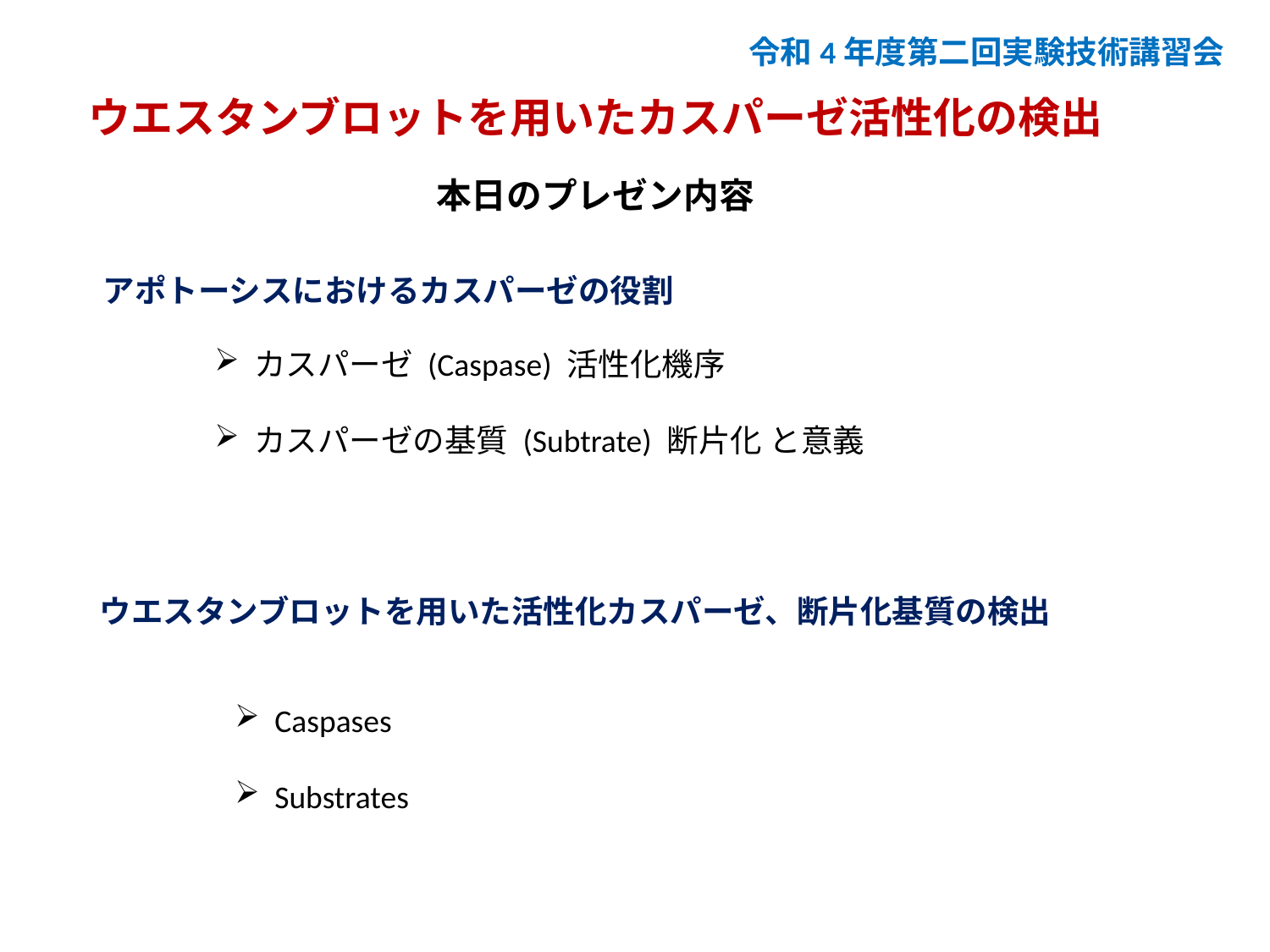

令和4年度第二回実験技術講習会
ウエスタンブロットを用いたカスパーゼ活性化の検出
本日のプレゼン内容
アポトーシスにおけるカスパーゼの役割
カスパーゼ (Caspase) 活性化機序

カスパーゼの基質 (Subtrate) 断片化 と意義
ウエスタンブロットを用いた活性化カスパーゼ、断片化基質の検出
Caspases

Substrates